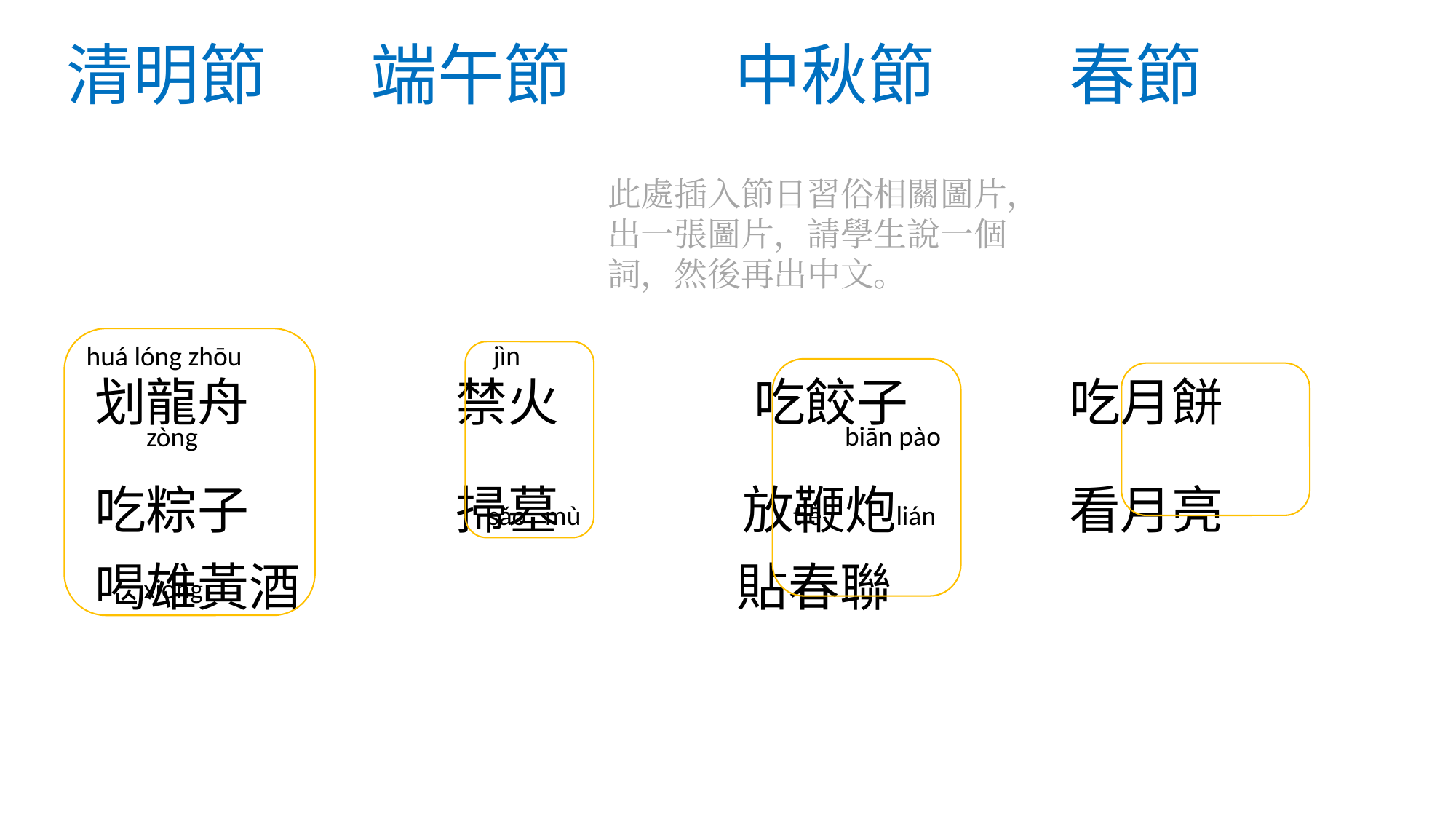

# 清明節       端午節           中秋節         春節

划龍舟                  禁火                 吃餃子              吃月餅
吃粽子                  掃墓                放鞭炮               看月亮
喝雄黃酒                                      貼春聯
此處插入節日習俗相關圖片，出一張圖片，請學生說一個詞，然後再出中文。

jìn
huá lóng zhōu

biān pào
zòng
sǎo   mù
tiē            lián
xióng